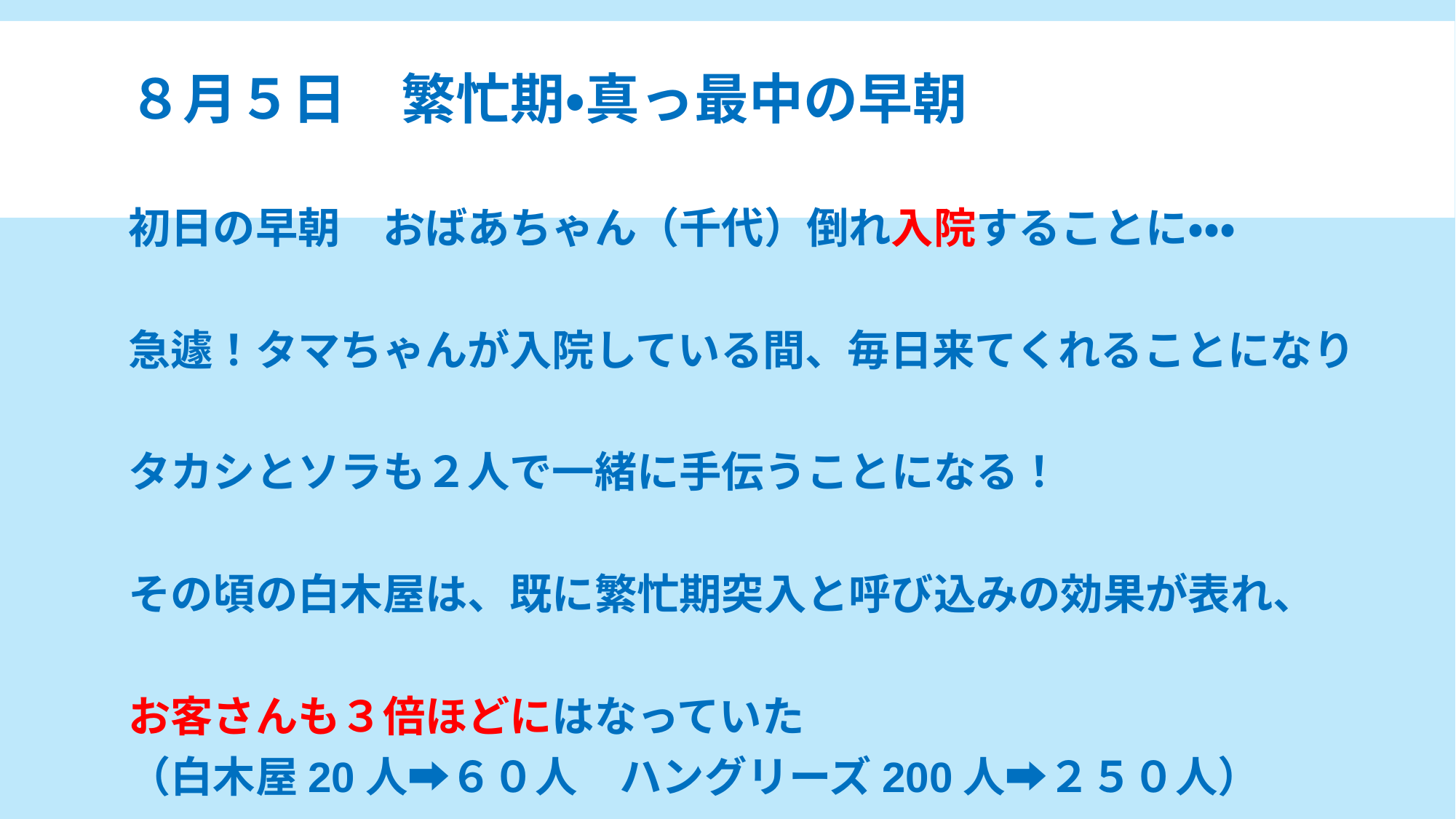

８月５日　繁忙期・真っ最中の早朝

初日の早朝　おばあちゃん（千代）倒れ入院することに・・・

急遽！タマちゃんが入院している間、毎日来てくれることになり

タカシとソラも２人で一緒に手伝うことになる！

その頃の白木屋は、既に繁忙期突入と呼び込みの効果が表れ、

お客さんも３倍ほどにはなっていた
（白木屋20人➡６０人　ハングリーズ200人➡２５０人）